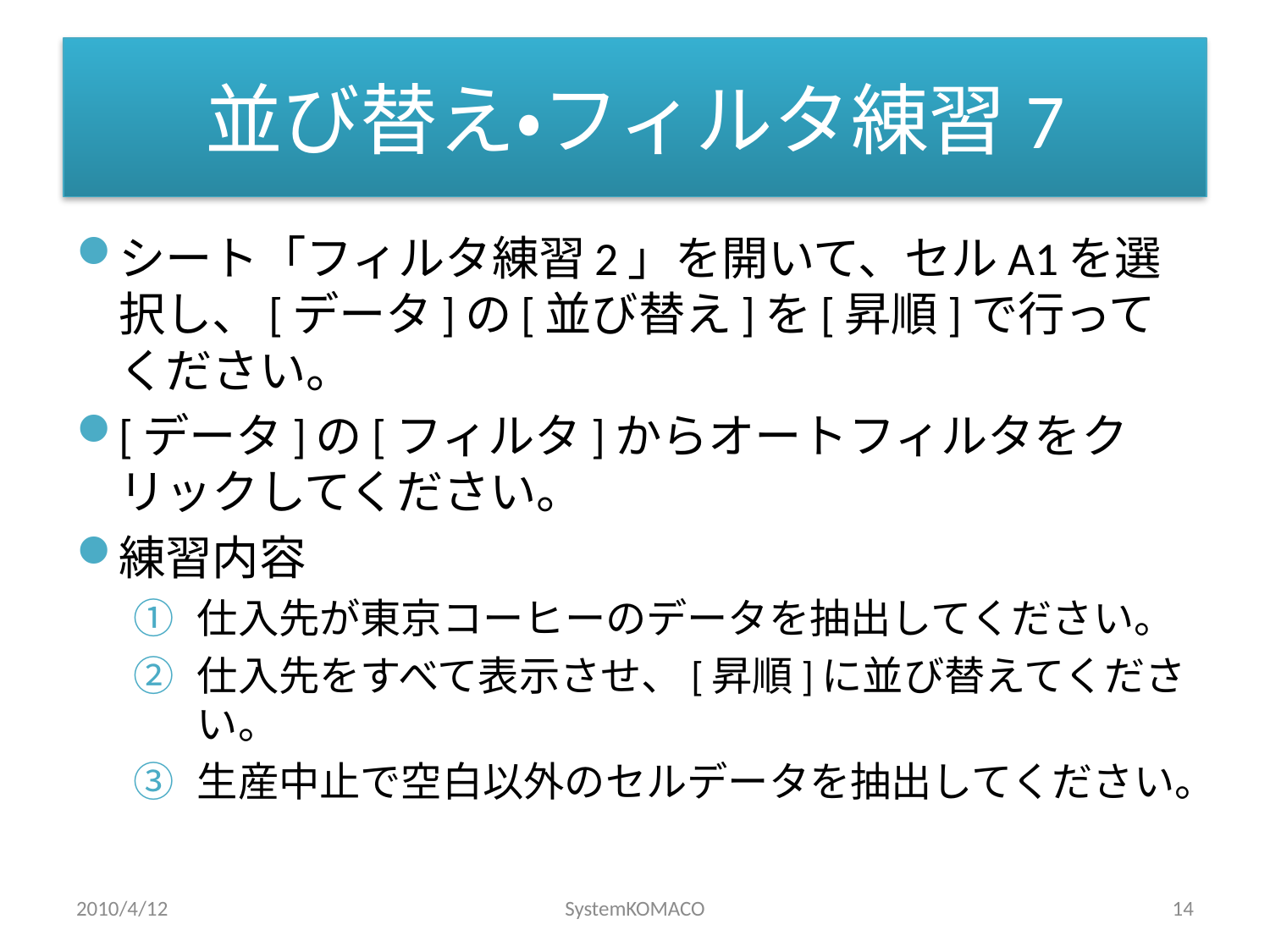

# 並び替え・フィルタ練習7
シート「フィルタ練習2」を開いて、セルA1を選択し、[データ]の[並び替え]を[昇順]で行ってください。
[データ]の[フィルタ]からオートフィルタをクリックしてください。
練習内容
仕入先が東京コーヒーのデータを抽出してください。
仕入先をすべて表示させ、[昇順]に並び替えてください。
生産中止で空白以外のセルデータを抽出してください。
2010/4/12
SystemKOMACO
14